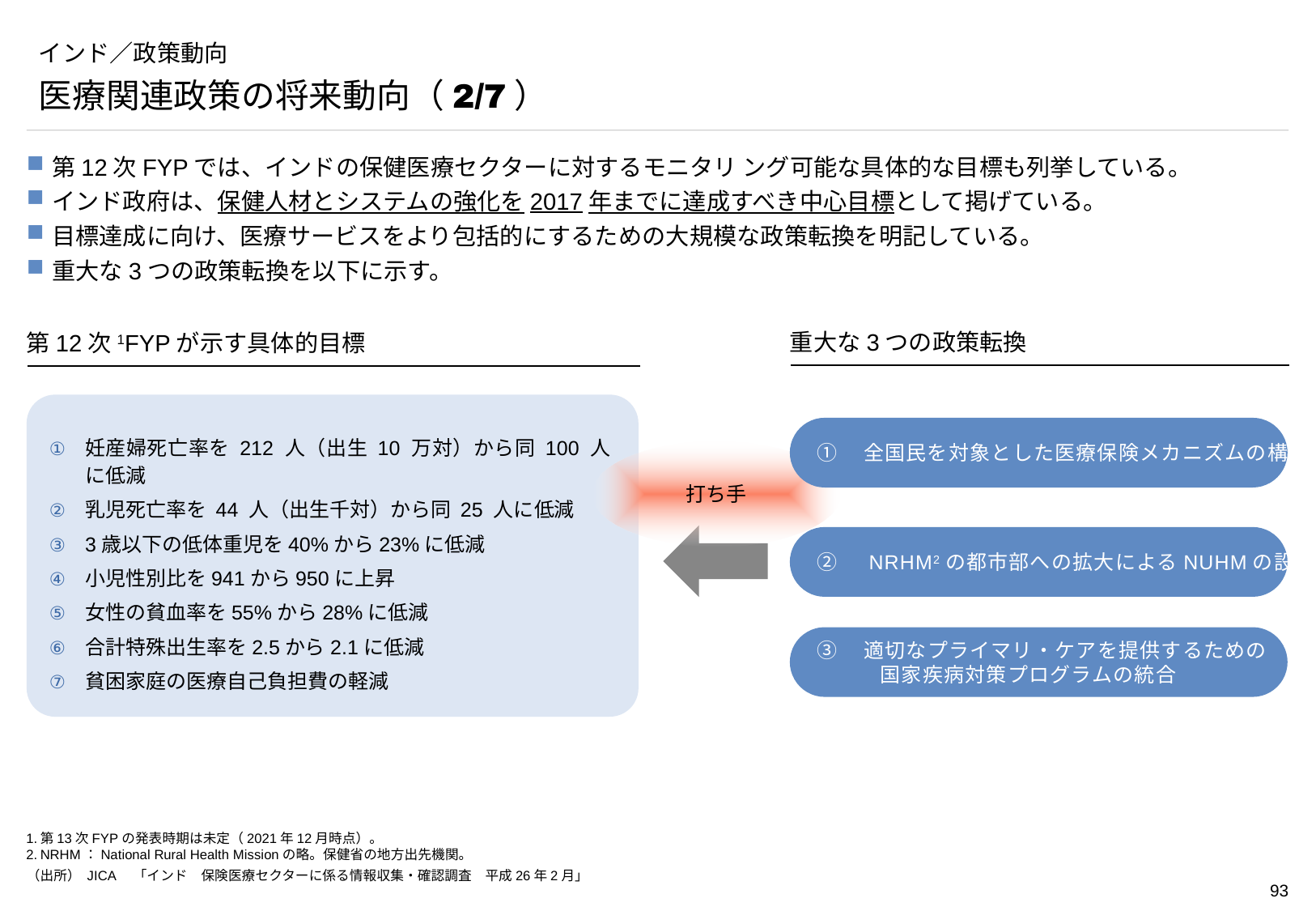

# インド／政策動向
医療関連政策の将来動向（2/7）
第12次FYPでは、インドの保健医療セクターに対するモニタリ ング可能な具体的な目標も列挙している。
インド政府は、保健人材とシステムの強化を2017年までに達成すべき中心目標として掲げている。
目標達成に向け、医療サービスをより包括的にするための大規模な政策転換を明記している。
重大な3つの政策転換を以下に示す。
重大な3つの政策転換
第12次1FYPが示す具体的目標
妊産婦死亡率を 212 人（出生 10 万対）から同 100 人に低減
乳児死亡率を 44 人（出生千対）から同 25 人に低減
3歳以下の低体重児を40%から23%に低減
小児性別比を941から950に上昇
女性の貧血率を55%から28%に低減
合計特殊出生率を2.5から2.1に低減
貧困家庭の医療自己負担費の軽減
①　全国民を対象とした医療保険メカニズムの構築
打ち手

②　NRHM2の都市部への拡大によるNUHMの設置
③　適切なプライマリ・ケアを提供するための
　　　国家疾病対策プログラムの統合
1.	第13次FYPの発表時期は未定（2021年12月時点）。
2.	NRHM：National Rural Health Missionの略。保健省の地方出先機関。
（出所） JICA　「インド　保険医療セクターに係る情報収集・確認調査　平成26年2月」